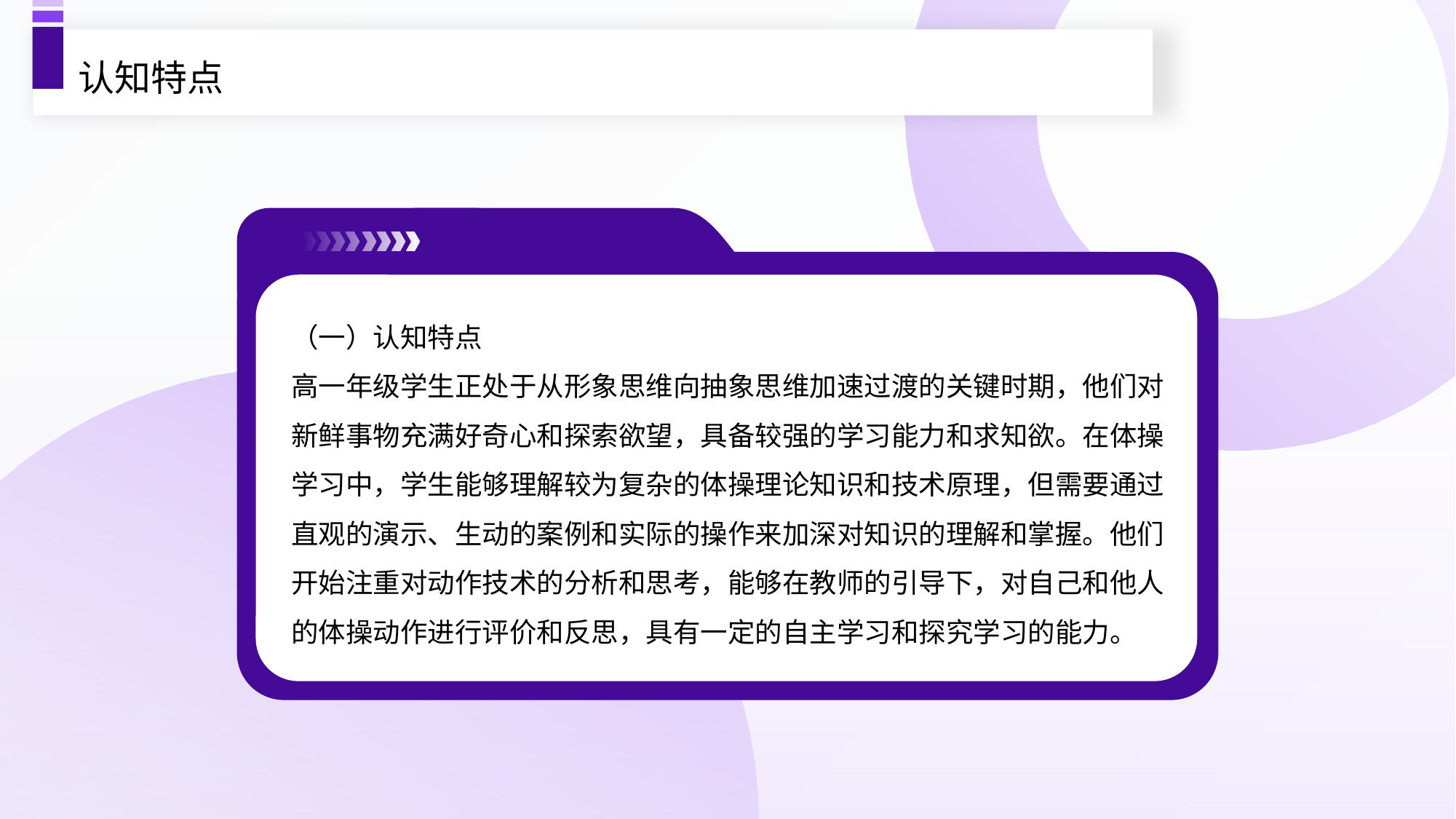

认知特点

（一）认知特点​
高一年级学生正处于从形象思维向抽象思维加速过渡的关键时期，他们对新鲜事物充满好奇心和探索欲望，具备较强的学习能力和求知欲。在体操学习中，学生能够理解较为复杂的体操理论知识和技术原理，但需要通过直观的演示、生动的案例和实际的操作来加深对知识的理解和掌握。他们开始注重对动作技术的分析和思考，能够在教师的引导下，对自己和他人的体操动作进行评价和反思，具有一定的自主学习和探究学习的能力。